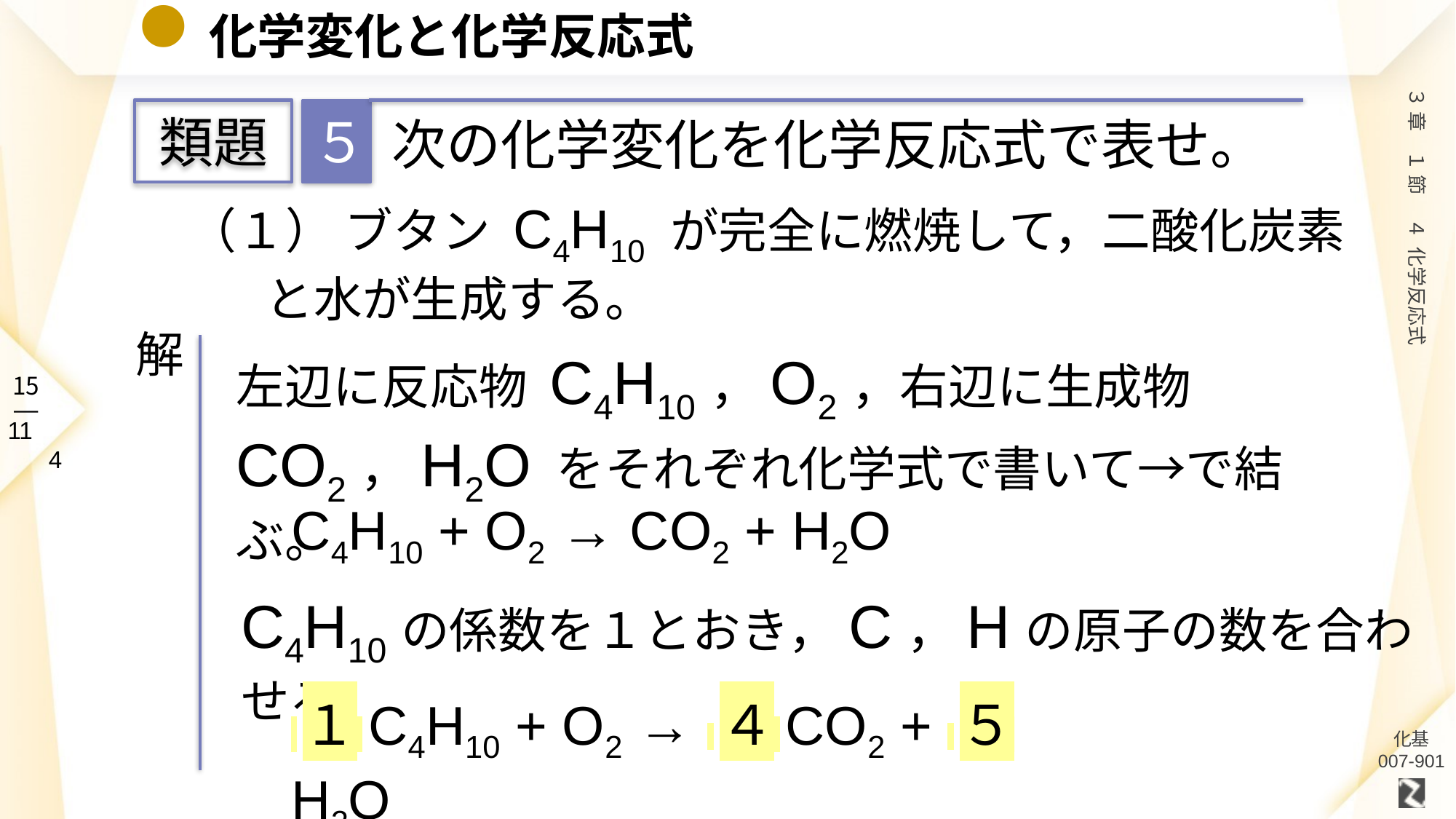

# 化学変化と化学反応式
５
類題
次の化学変化を化学反応式で表せ。
（１） ブタン C4H10 が完全に燃焼して，二酸化炭素
      と水が生成する。
解
左辺に反応物 C4H10，O2，右辺に生成物 CO2，H2O をそれぞれ化学式で書いて→で結ぶ。
C4H10 + O2 → CO2 + H2O
C4H10の係数を１とおき，C，Hの原子の数を合わせる。
 １ C4H10 + O2 →  ４ CO2 +  ５ H2O